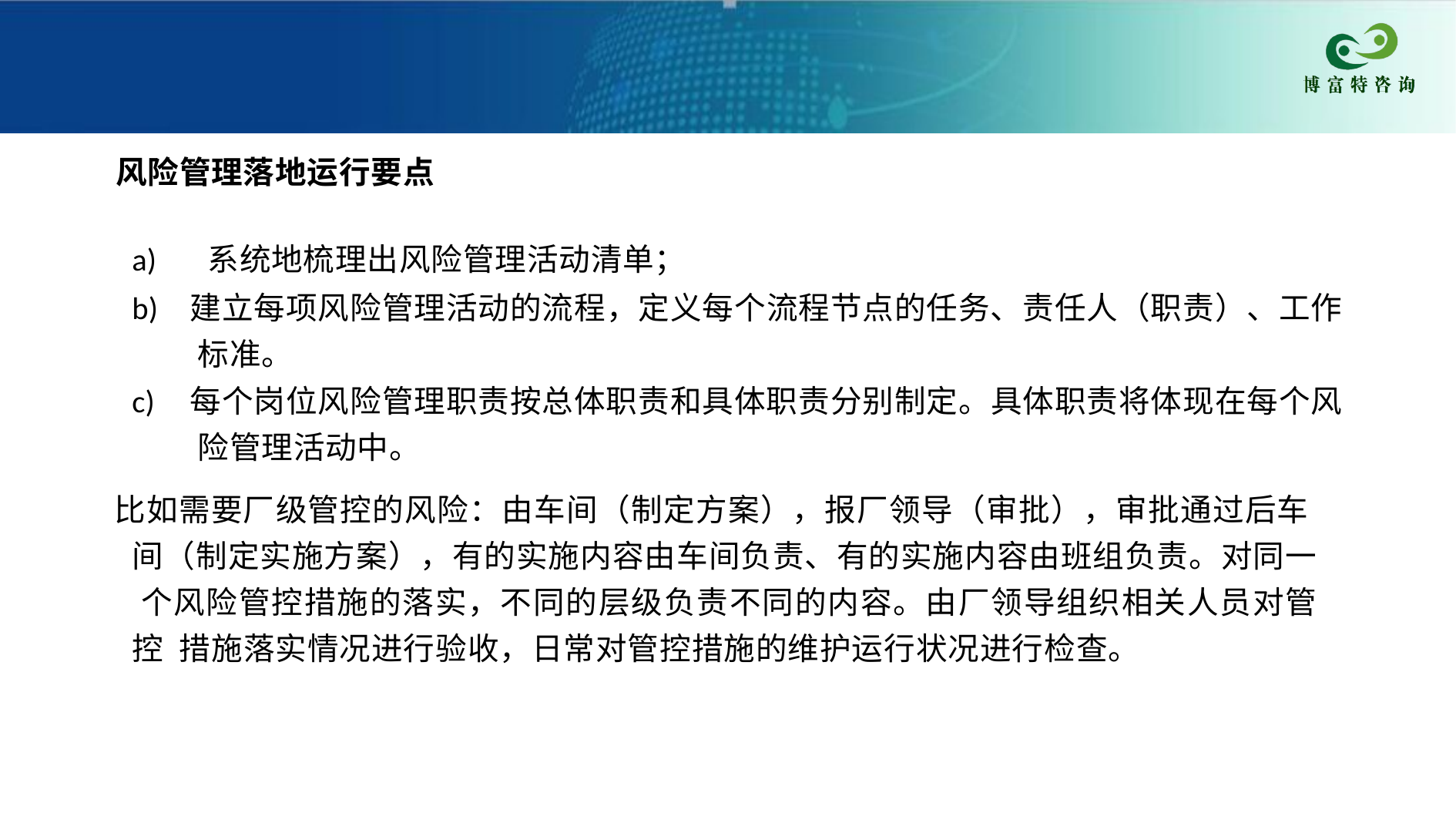

风险管理落地运行要点

a)	系统地梳理出风险管理活动清单；
b)	建立每项风险管理活动的流程，定义每个流程节点的任务、责任人（职责）、工作  标准。
c)	每个岗位风险管理职责按总体职责和具体职责分别制定。具体职责将体现在每个风  险管理活动中。
比如需要厂级管控的风险：由车间（制定方案），报厂领导（审批），审批通过后车  间（制定实施方案），有的实施内容由车间负责、有的实施内容由班组负责。对同一  个风险管控措施的落实，不同的层级负责不同的内容。由厂领导组织相关人员对管控  措施落实情况进行验收，日常对管控措施的维护运行状况进行检查。